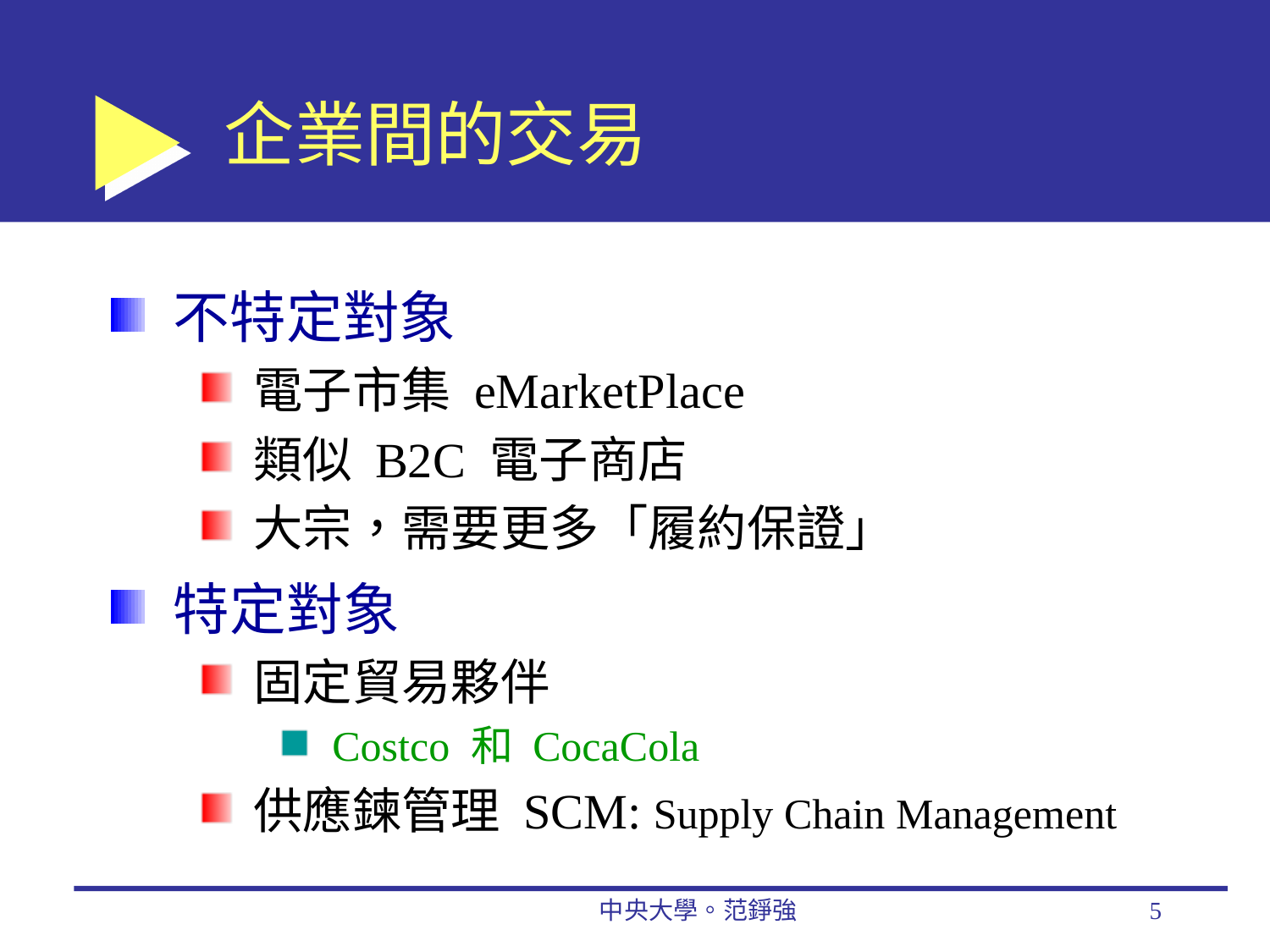

# 企業間的交易
不特定對象
電子市集 eMarketPlace
類似 B2C 電子商店
大宗，需要更多「履約保證」
特定對象
固定貿易夥伴
Costco 和 CocaCola
供應鍊管理 SCM: Supply Chain Management
中央大學。范錚強
5